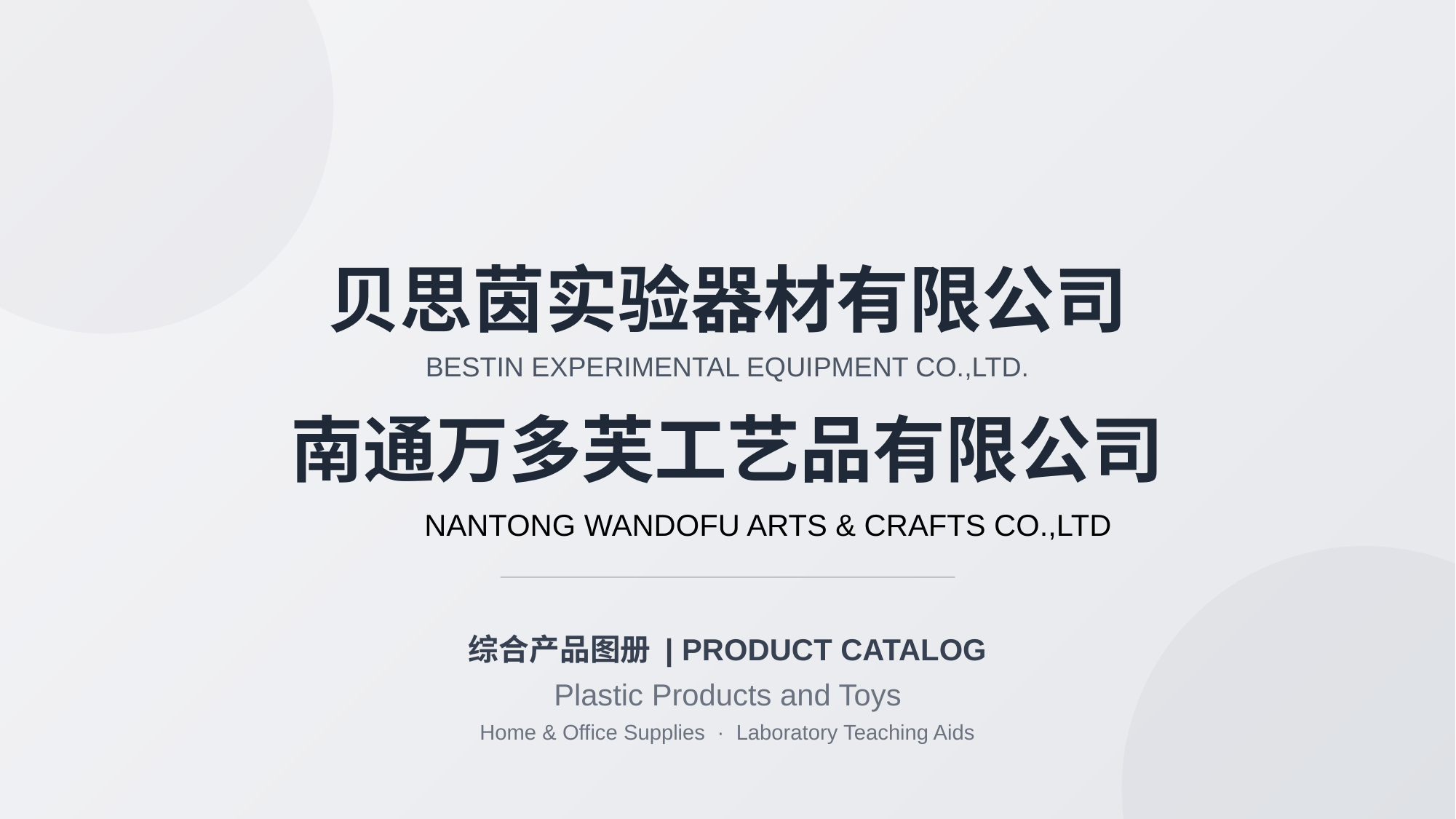

贝思茵实验器材有限公司
BESTIN EXPERIMENTAL EQUIPMENT CO.,LTD.
南通万多芙工艺品有限公司

NANTONG WANDOFU ARTS & CRAFTS CO.,LTD

综合产品图册 | PRODUCT CATALOG
Plastic Products and Toys
Home & Office Supplies  ·  Laboratory Teaching Aids